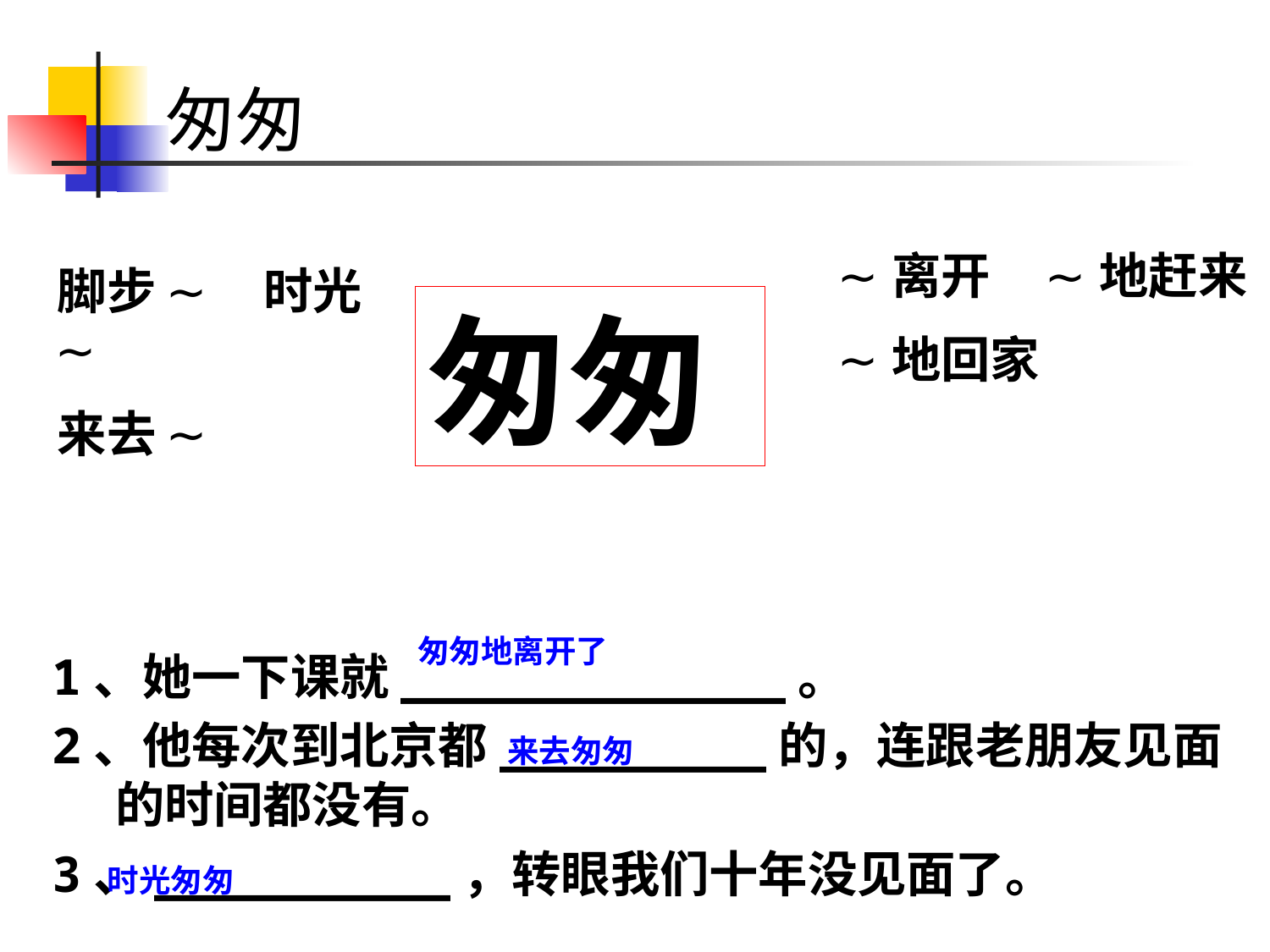

# 匆匆
~离开    ~地赶来
~地回家
脚步~   时光~
来去~
匆匆
1、她一下课就_____________。
2、他每次到北京都_________的，连跟老朋友见面的时间都没有。
3、__________，转眼我们十年没见面了。
匆匆地离开了
来去匆匆
时光匆匆